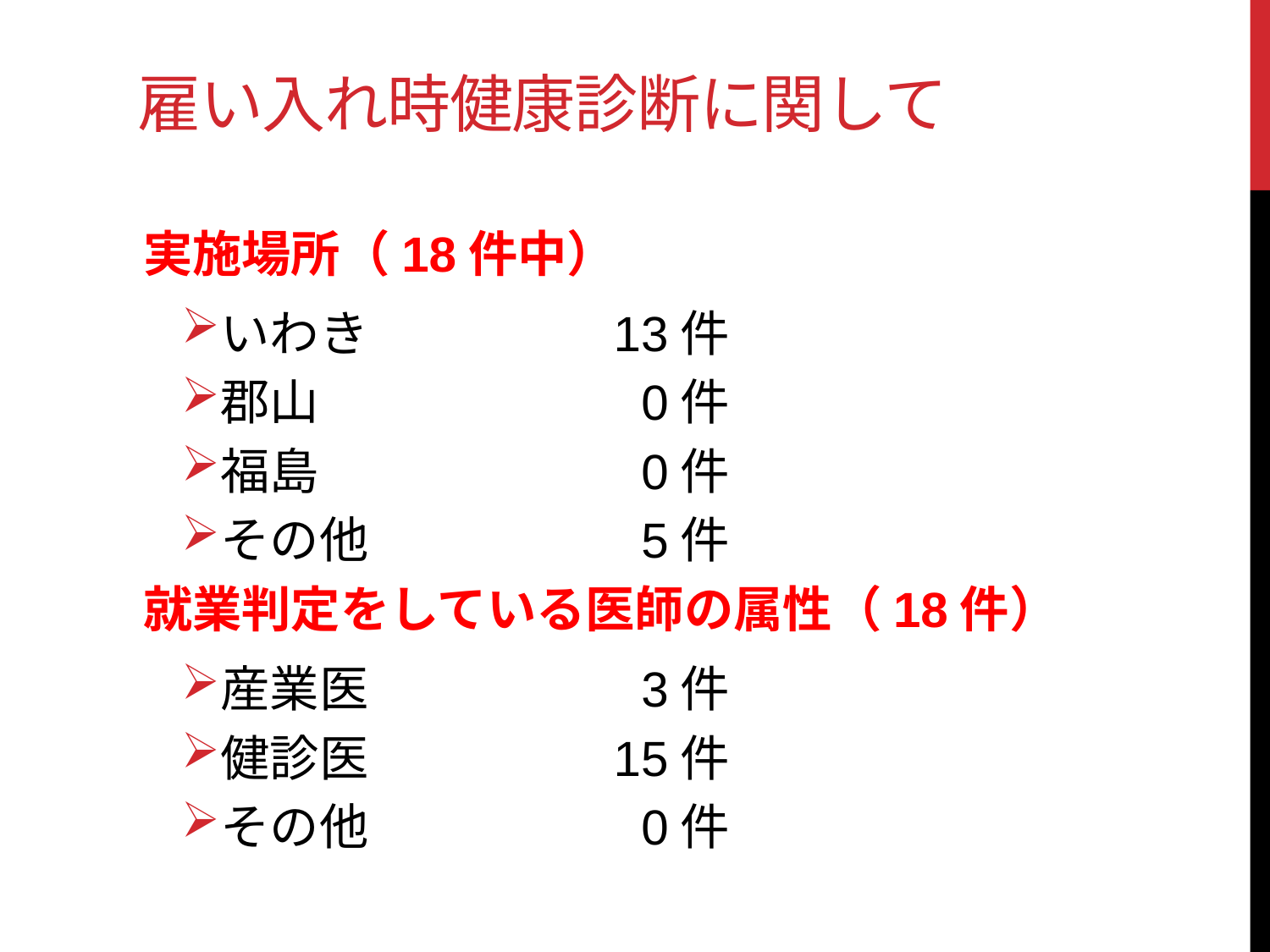

# 雇い入れ時健康診断に関して
実施場所（18件中）
いわき	13件
郡山	0件
福島	0件
その他	5件
就業判定をしている医師の属性（18件）
産業医	3件
健診医	15件
その他	0件